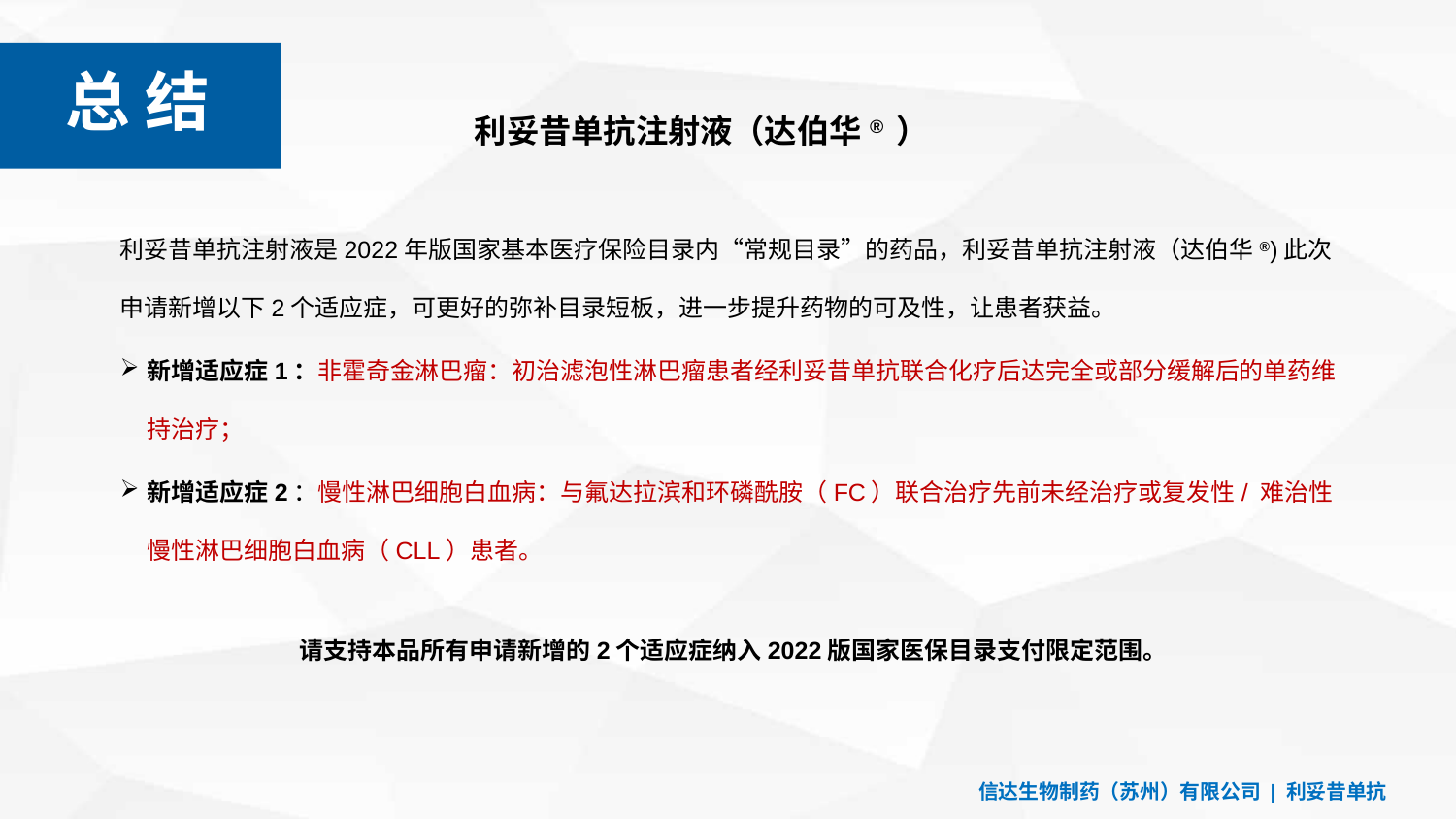

总 结
利妥昔单抗注射液（达伯华® ）
利妥昔单抗注射液是2022年版国家基本医疗保险目录内“常规目录”的药品，利妥昔单抗注射液（达伯华®)此次申请新增以下2个适应症，可更好的弥补目录短板，进一步提升药物的可及性，让患者获益。
新增适应症1：非霍奇金淋巴瘤：初治滤泡性淋巴瘤患者经利妥昔单抗联合化疗后达完全或部分缓解后的单药维持治疗；
新增适应症2：慢性淋巴细胞白血病：与氟达拉滨和环磷酰胺（FC）联合治疗先前未经治疗或复发性/ 难治性慢性淋巴细胞白血病（CLL）患者。

请支持本品所有申请新增的2个适应症纳入2022版国家医保目录支付限定范围。

信达生物制药（苏州）有限公司 | 利妥昔单抗